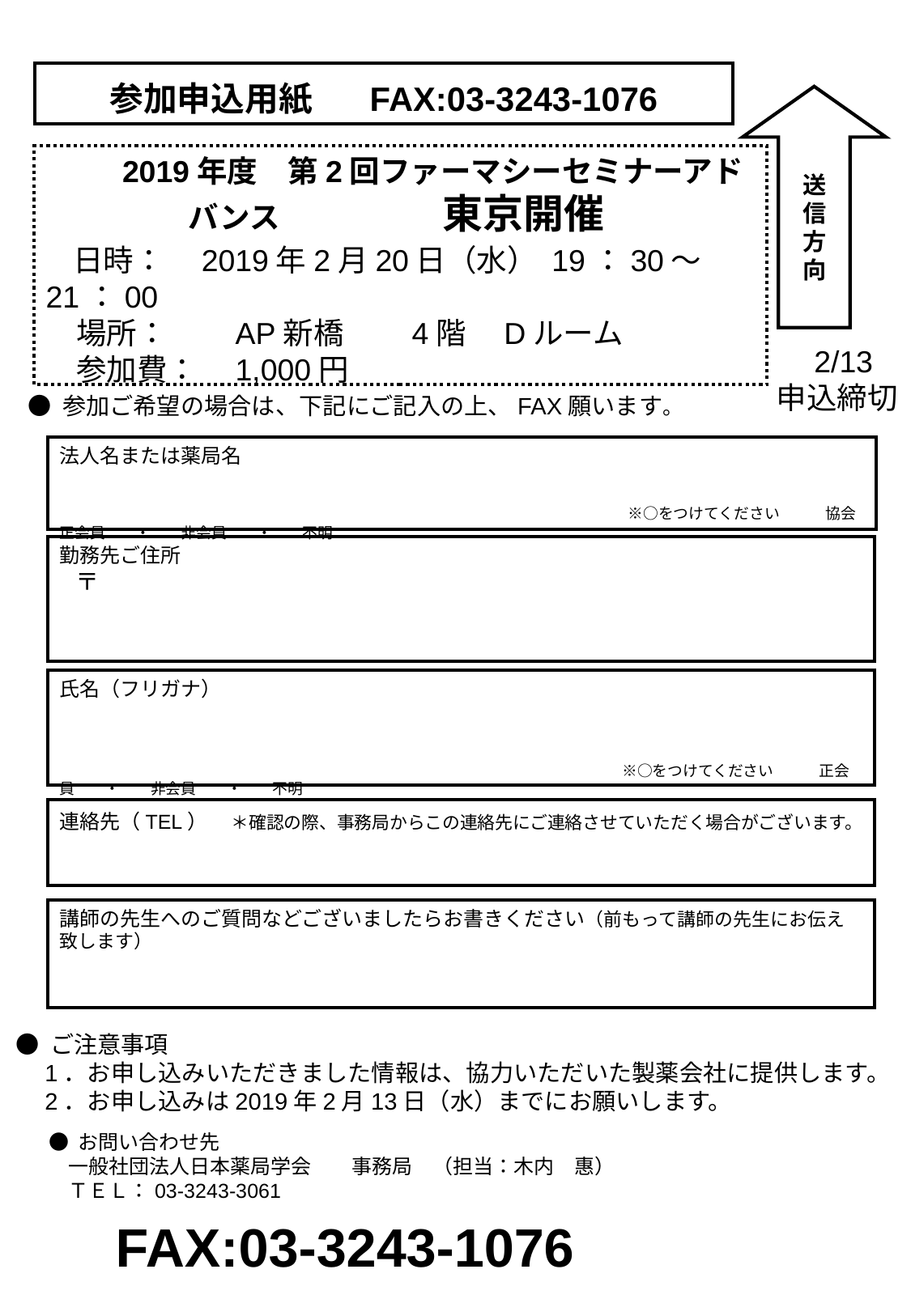

参加申込用紙　  FAX:03-3243-1076

　　　　　2019年度　第2回ファーマシーセミナーアドバンス　　　　東京開催

　日時：　2019年2月20日（水） 19：30～21：00
　場所：　　AP新橋　　4階　Dルーム
　参加費：　1,000円
送信
方
向
　2/13
申込締切
● 参加ご希望の場合は、下記にご記入の上、FAX願います。
法人名または薬局名

　　　　　　　　　　　　　　　　　　　　　　　　※○をつけてください　　　協会正会員　　・　　非会員　　・　　不明

勤務先ご住所
  〒
氏名（フリガナ）

　　　　　　　　　　　　　　　　　　　　　　　　　　　　　　　　　　　　　※○をつけてください　　　正会員　　・　　非会員　　・　　不明

連絡先（TEL）　＊確認の際、事務局からこの連絡先にご連絡させていただく場合がございます。

講師の先生へのご質問などございましたらお書きください（前もって講師の先生にお伝え致します）

● ご注意事項
　1．お申し込みいただきました情報は、協力いただいた製薬会社に提供します。
　2．お申し込みは2019年2月13日（水）までにお願いします。

● お問い合わせ先
　一般社団法人日本薬局学会　　事務局　（担当：木内　惠）
　ＴＥＬ：03-3243-3061
　FAX:03-3243-1076